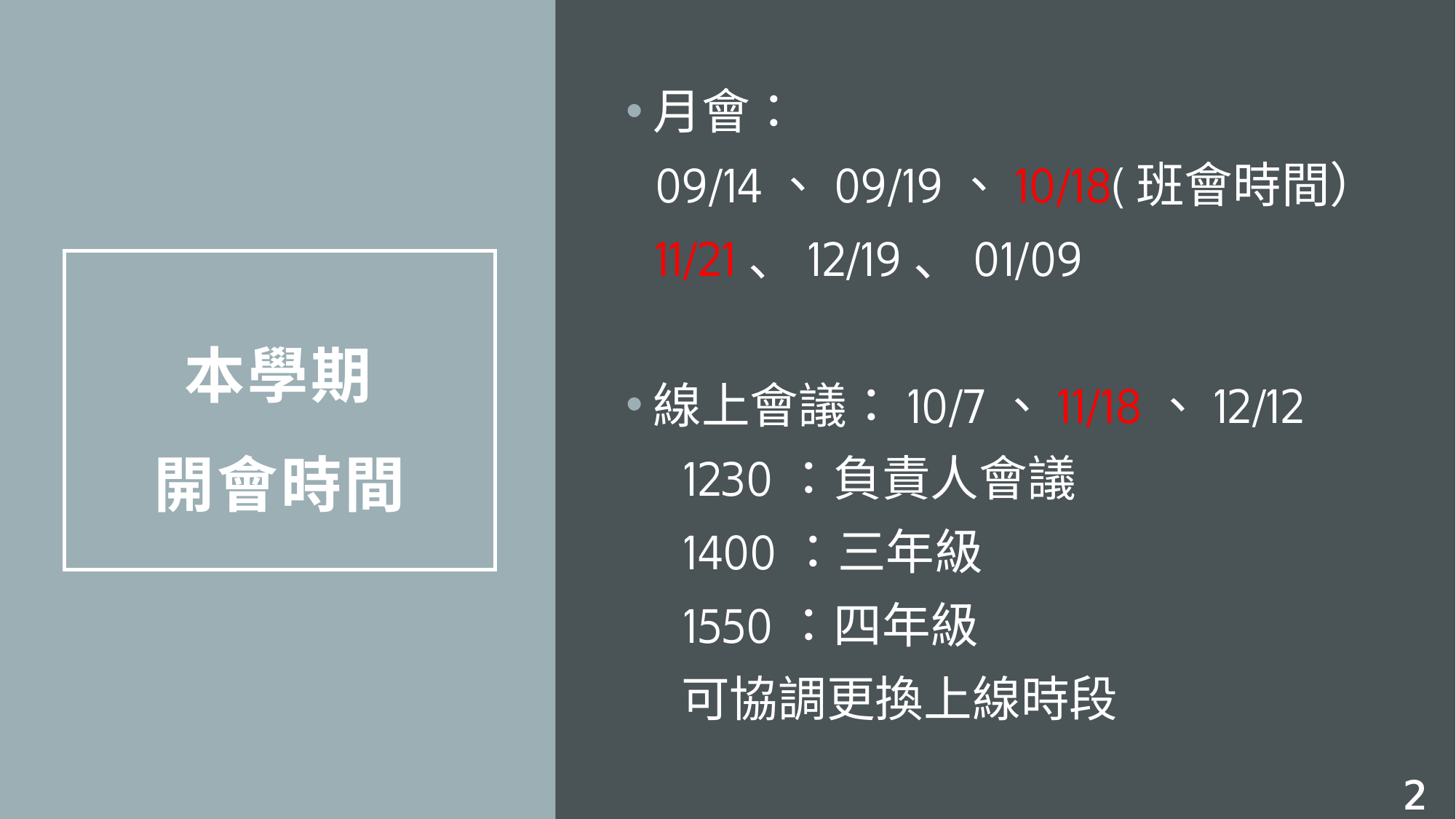

月會：​
  09/14、09/19、10/18(班會時間）
  11/21、12/19、01/09
​
線上會議：10/7、11/18、12/12​
    1230：負責人會議​
    1400：三年級​
    1550：四年級​
    可協調更換上線時段
# 本學期 開會時間
2